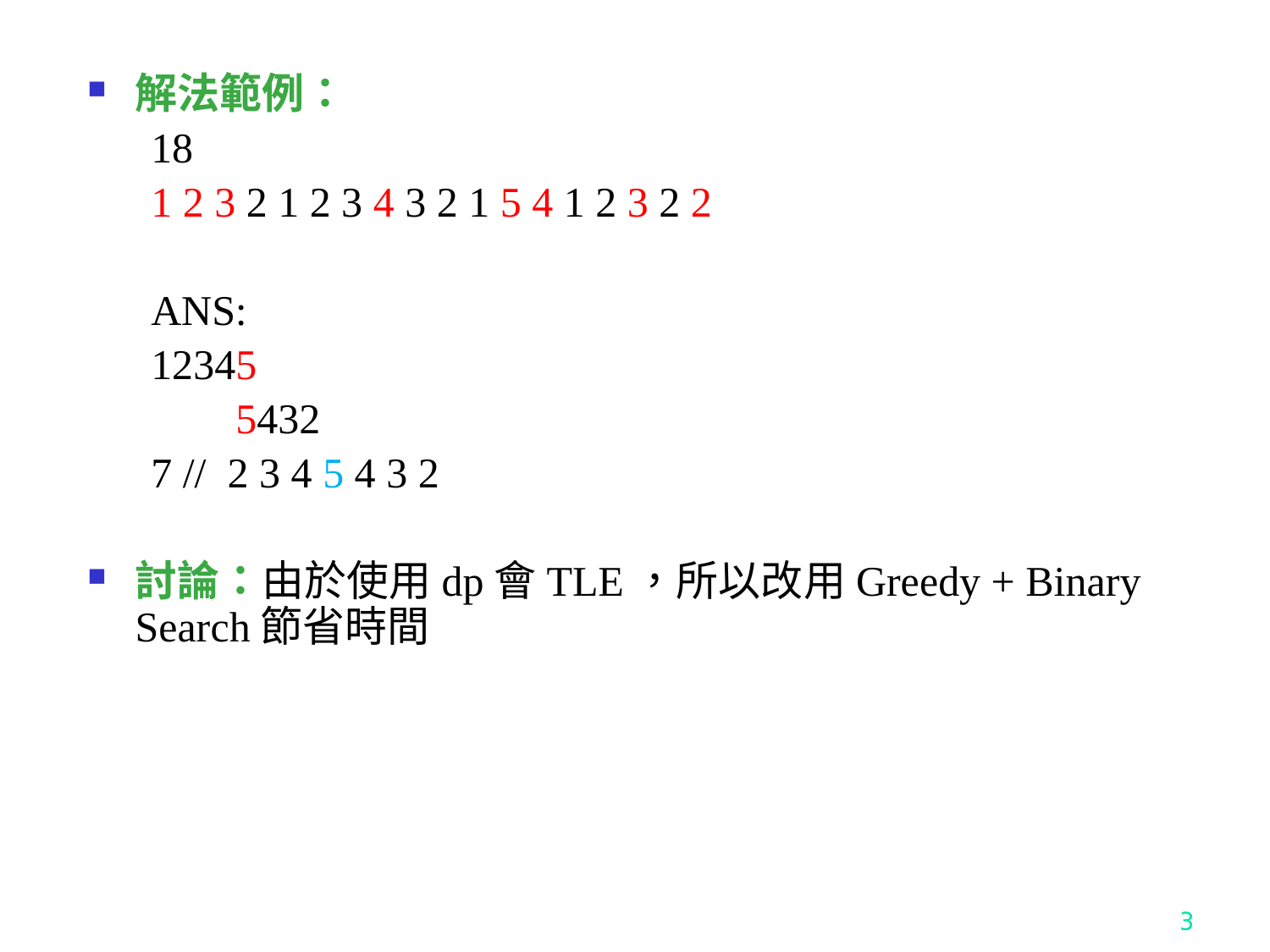

解法範例：
18
1 2 3 2 1 2 3 4 3 2 1 5 4 1 2 3 2 2

ANS:
12345
        5432
7 //  2 3 4 5 4 3 2

討論：由於使用dp會TLE，所以改用Greedy + Binary Search節省時間
3